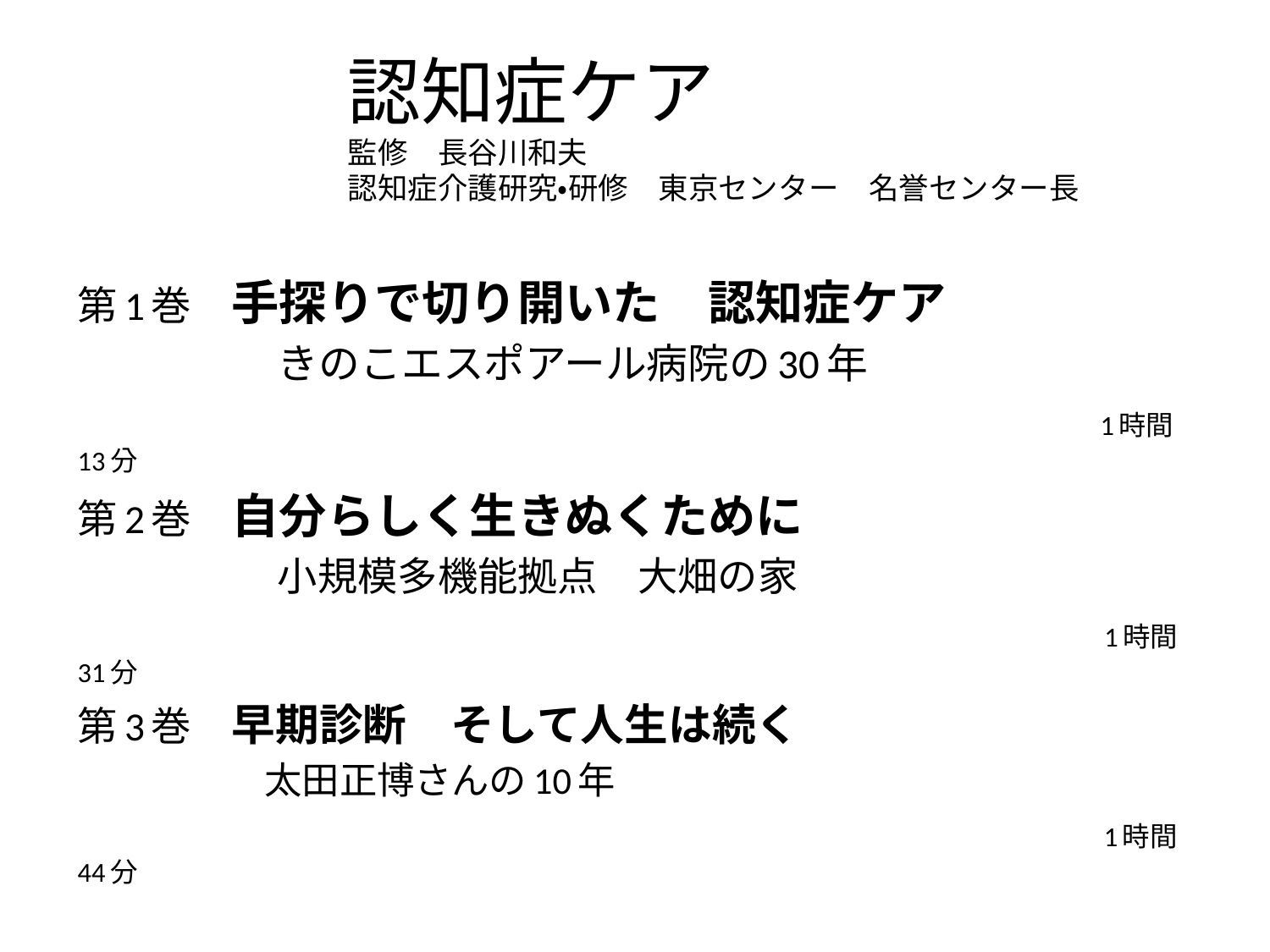

# 認知症ケア 監修　長谷川和夫 認知症介護研究・研修　東京センター　名誉センター長
第1巻　手探りで切り開いた　認知症ケア
　　　　　きのこエスポアール病院の30年
 　　　　　　　　　　　　　　　　　　　　　　　　　1時間13分
第2巻　自分らしく生きぬくために
　　　　　小規模多機能拠点　大畑の家
 　　　　　　　　　　　　　　　　　　　　　　　　　 1時間31分
第3巻　早期診断　そして人生は続く
　　　　　太田正博さんの10年
　　　　　　　　　　　　　　　　　　　　　　　　　　　 1時間44分